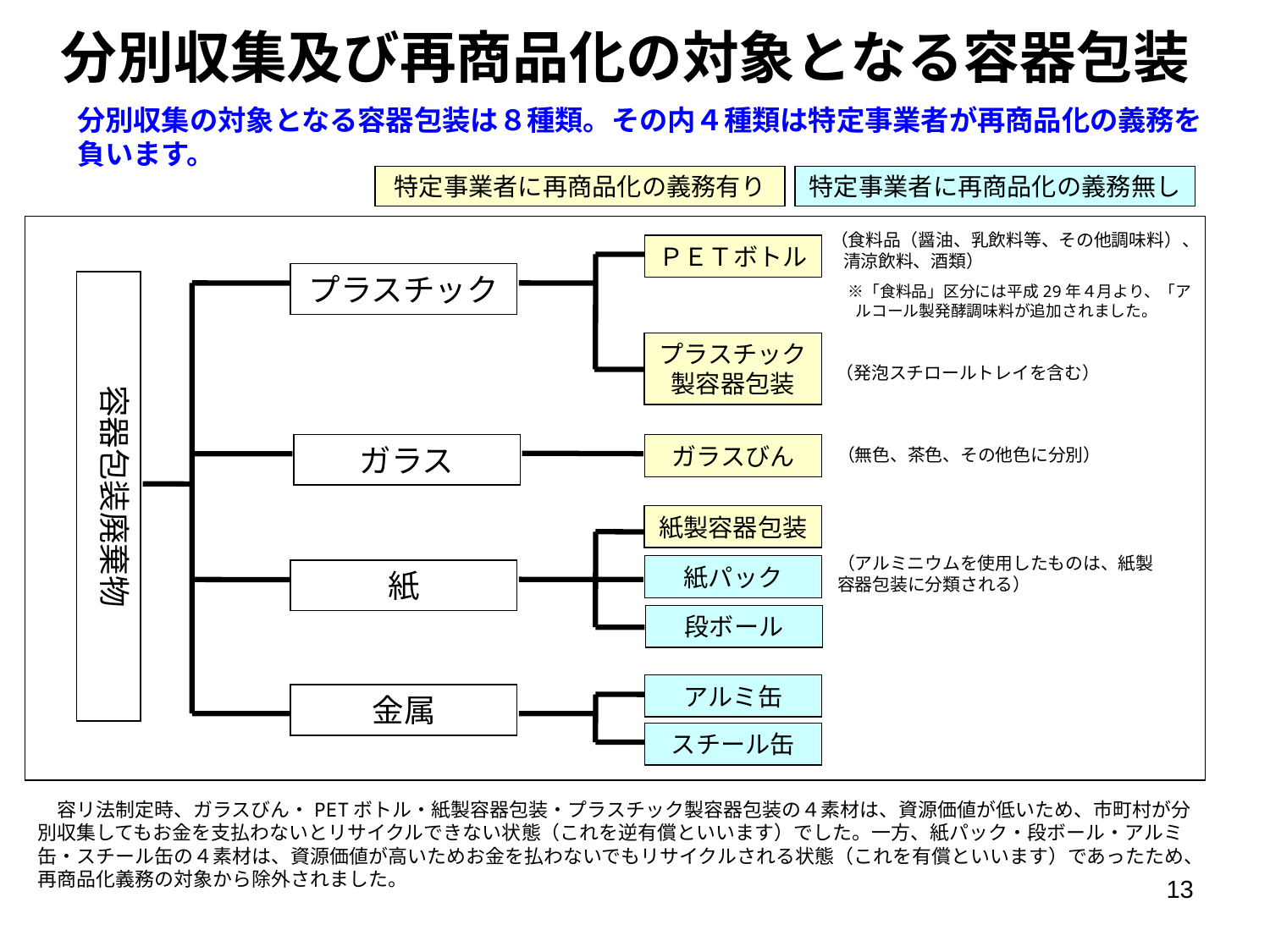

分別収集及び再商品化の対象となる容器包装
分別収集の対象となる容器包装は８種類。その内４種類は特定事業者が再商品化の義務を負います。
特定事業者に再商品化の義務有り
特定事業者に再商品化の義務無し

（食料品（醤油、乳飲料等、その他調味料）、清涼飲料、酒類）
　※「食料品」区分には平成29年４月より、「アルコール製発酵調味料が追加されました。
ＰＥＴボトル

プラスチック
容器包装廃棄物

プラスチック製容器包装
（発泡スチロールトレイを含む）

ガラス
ガラスびん
（無色、茶色、その他色に分別）

紙製容器包装

（アルミニウムを使用したものは、紙製容器包装に分類される）
紙パック
紙

段ボール

アルミ缶
金属

スチール缶

　容リ法制定時、ガラスびん・PETボトル・紙製容器包装・プラスチック製容器包装の４素材は、資源価値が低いため、市町村が分別収集してもお金を支払わないとリサイクルできない状態（これを逆有償といいます）でした。一方、紙パック・段ボール・アルミ缶・スチール缶の４素材は、資源価値が高いためお金を払わないでもリサイクルされる状態（これを有償といいます）であったため、再商品化義務の対象から除外されました。
13